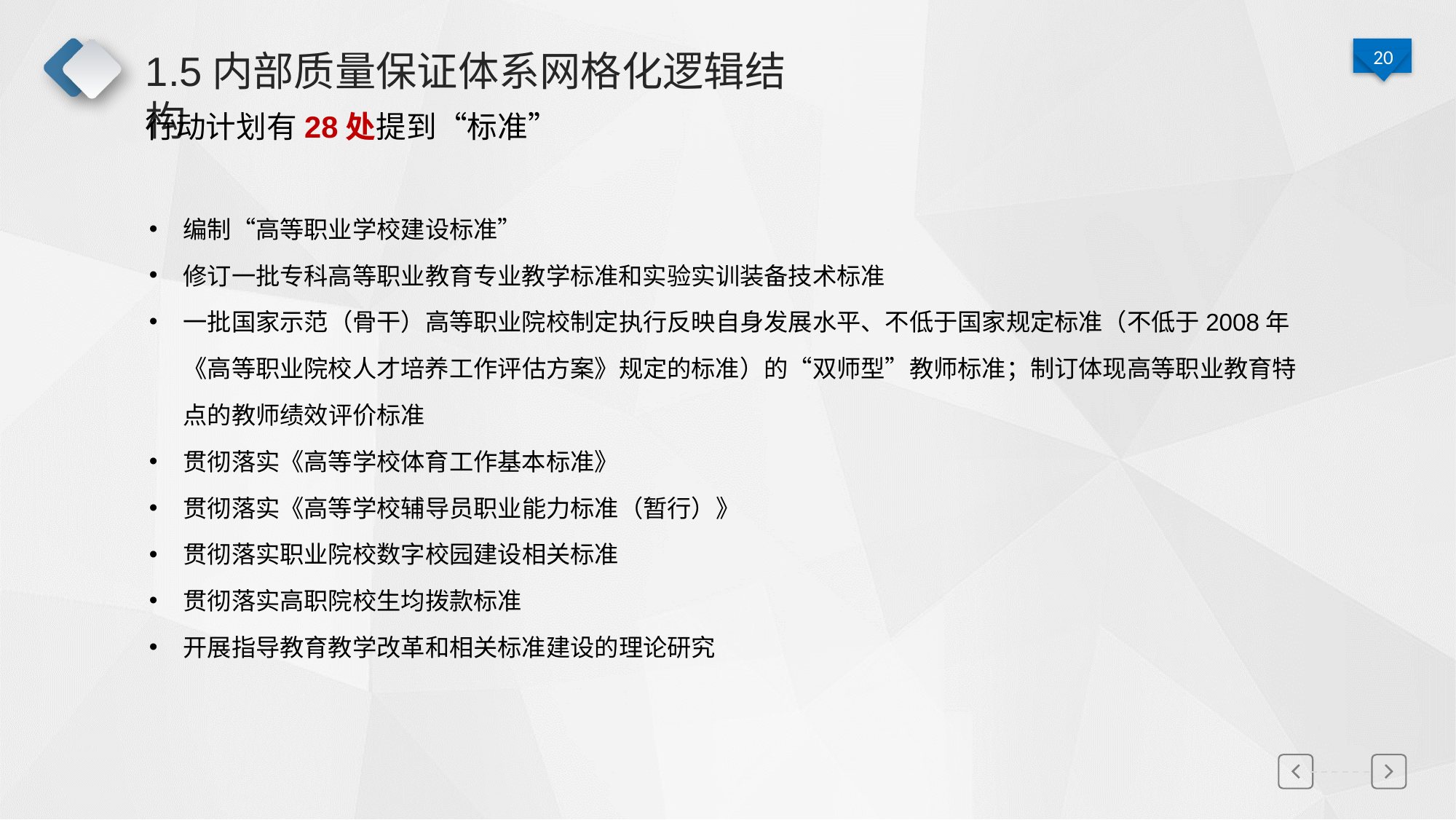

# 1.5内部质量保证体系网格化逻辑结构
行动计划有28处提到“标准”

编制“高等职业学校建设标准”
修订一批专科高等职业教育专业教学标准和实验实训装备技术标准
一批国家示范（骨干）高等职业院校制定执行反映自身发展水平、不低于国家规定标准（不低于2008年《高等职业院校人才培养工作评估方案》规定的标准）的“双师型”教师标准；制订体现高等职业教育特点的教师绩效评价标准
贯彻落实《高等学校体育工作基本标准》
贯彻落实《高等学校辅导员职业能力标准（暂行）》
贯彻落实职业院校数字校园建设相关标准
贯彻落实高职院校生均拨款标准
开展指导教育教学改革和相关标准建设的理论研究